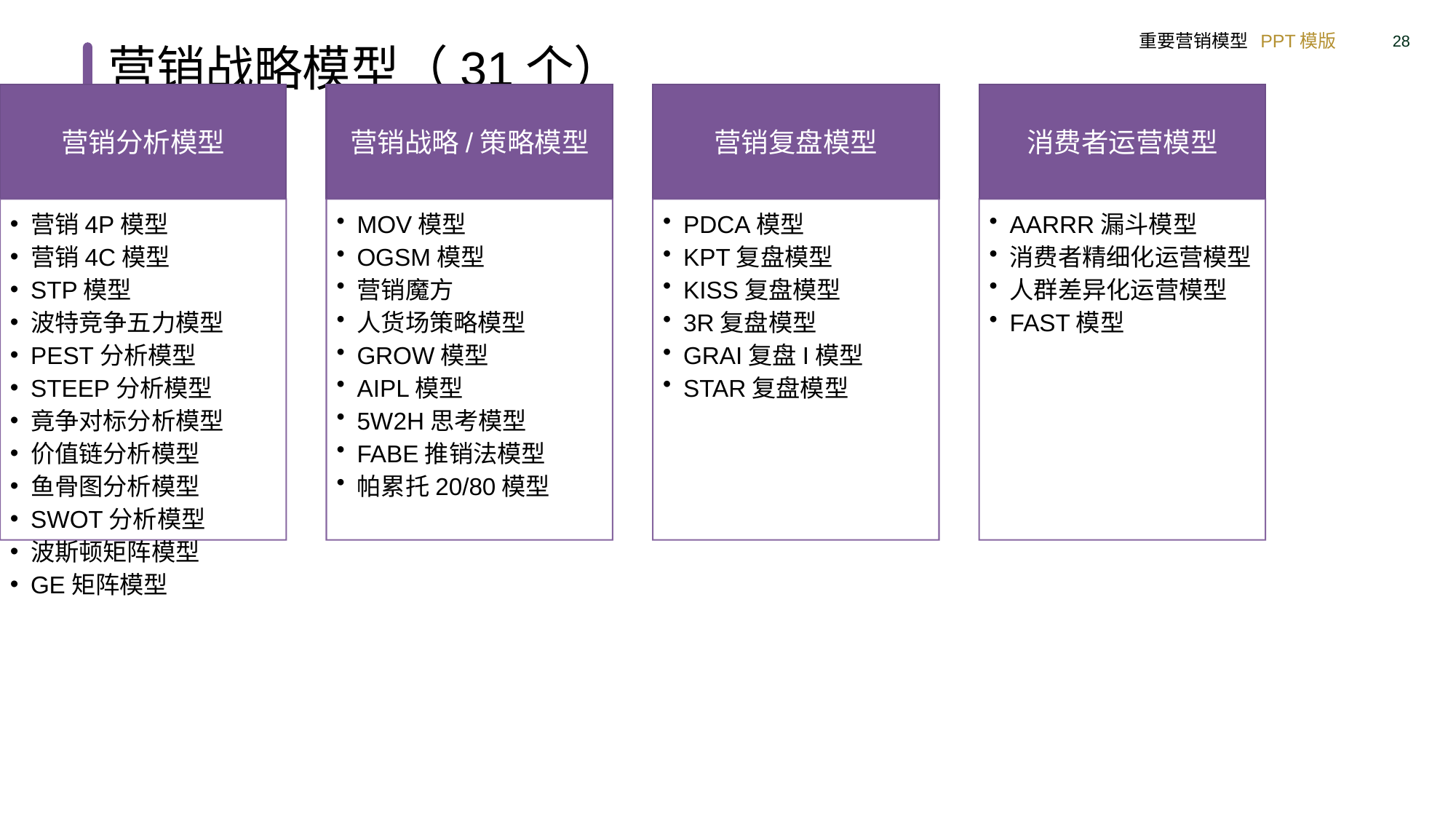

营销战略模型（31个）
营销分析模型
营销4P模型
营销4C模型
STP模型
波特竞争五力模型
PEST分析模型
STEEP分析模型
竟争对标分析模型
价值链分析模型
鱼骨图分析模型
SWOT分析模型
波斯顿矩阵模型
GE矩阵模型
营销战略/策略模型
MOV模型
OGSM模型
营销魔方
人货场策略模型
GROW模型
AIPL模型
5W2H思考模型
FABE推销法模型
帕累托20/80模型
营销复盘模型
PDCA模型
KPT复盘模型
KISS复盘模型
3R复盘模型
GRAI复盘I模型
STAR复盘模型
消费者运营模型
AARRR漏斗模型
消费者精细化运营模型
人群差异化运营模型
FAST模型